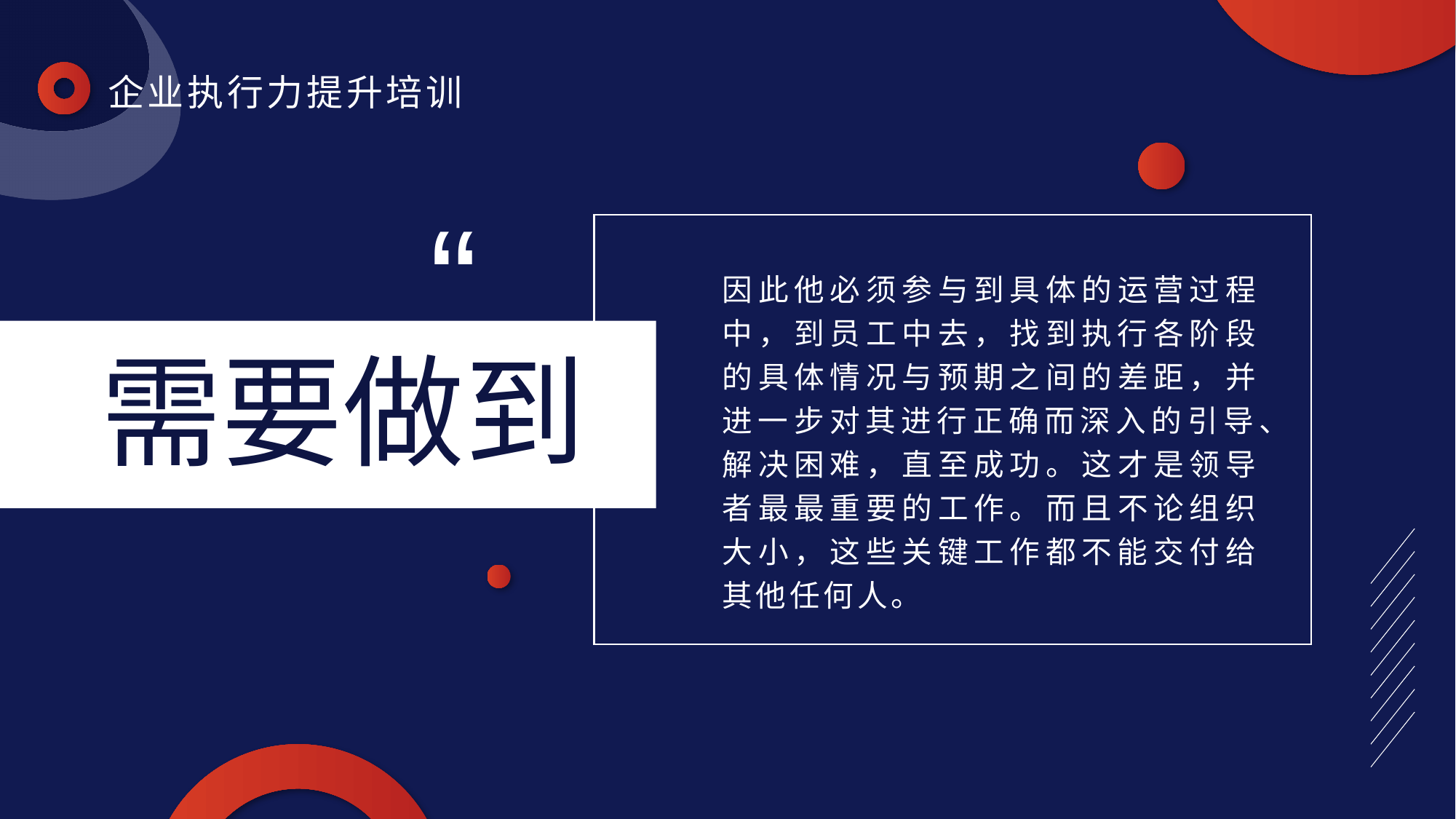

“

因此他必须参与到具体的运营过程中，到员工中去，找到执行各阶段的具体情况与预期之间的差距，并进一步对其进行正确而深入的引导、解决困难，直至成功。这才是领导者最最重要的工作。而且不论组织大小，这些关键工作都不能交付给其他任何人。

需要做到